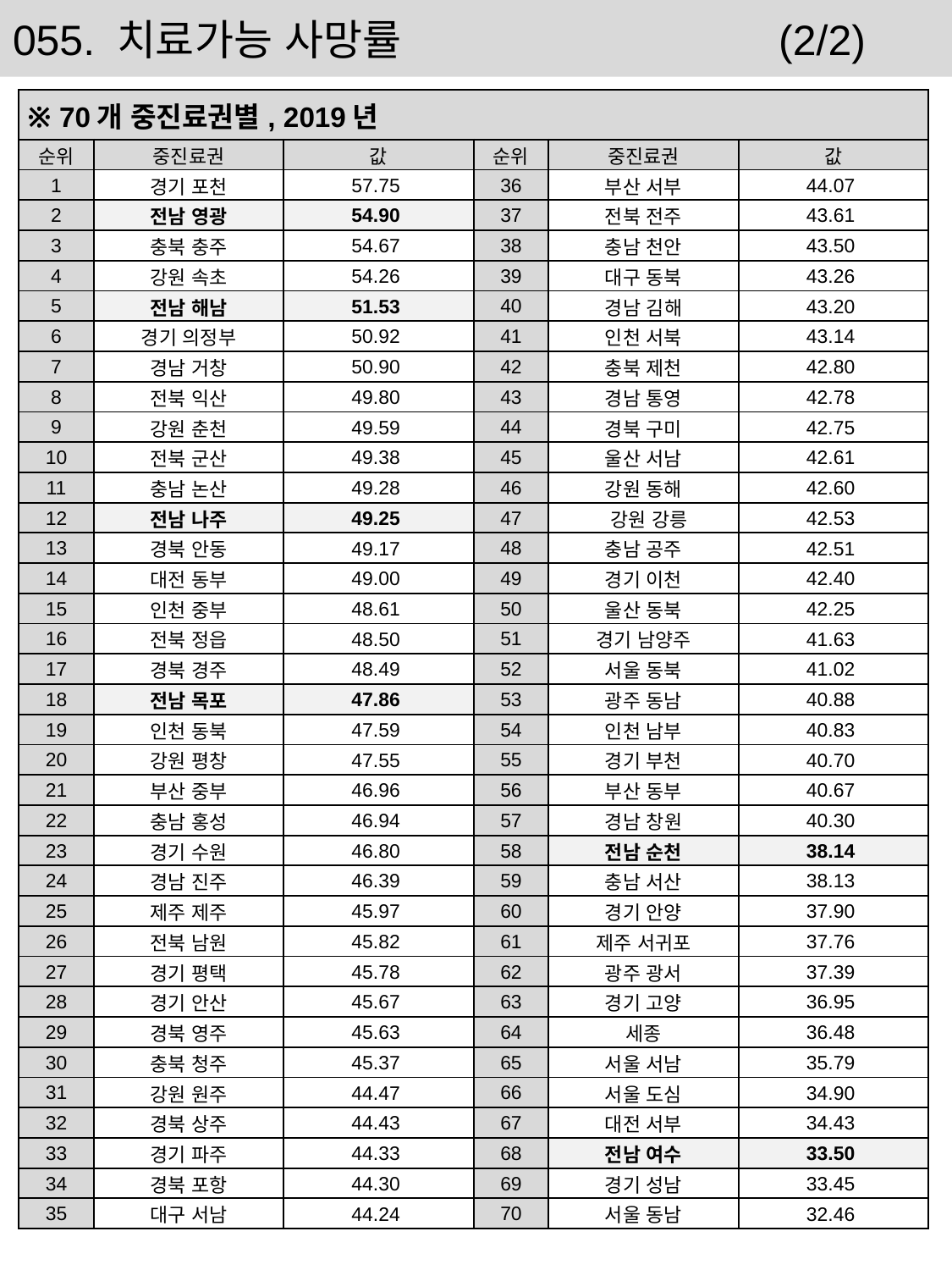

055. 치료가능 사망률                               (2/2)
| ※ 70개 중진료권별, 2019년 |  |  |  |  |  |
| --- | --- | --- | --- | --- | --- |
| 순위 | 중진료권 | 값 | 순위 | 중진료권 | 값 |
| 1 | 경기 포천 | 57.75 | 36 | 부산 서부 | 44.07 |
| 2 | 전남 영광 | 54.90 | 37 | 전북 전주 | 43.61 |
| 3 | 충북 충주 | 54.67 | 38 | 충남 천안 | 43.50 |
| 4 | 강원 속초 | 54.26 | 39 | 대구 동북 | 43.26 |
| 5 | 전남 해남 | 51.53 | 40 | 경남 김해 | 43.20 |
| 6 | 경기 의정부 | 50.92 | 41 | 인천 서북 | 43.14 |
| 7 | 경남 거창 | 50.90 | 42 | 충북 제천 | 42.80 |
| 8 | 전북 익산 | 49.80 | 43 | 경남 통영 | 42.78 |
| 9 | 강원 춘천 | 49.59 | 44 | 경북 구미 | 42.75 |
| 10 | 전북 군산 | 49.38 | 45 | 울산 서남 | 42.61 |
| 11 | 충남 논산 | 49.28 | 46 | 강원 동해 | 42.60 |
| 12 | 전남 나주 | 49.25 | 47 | 강원 강릉 | 42.53 |
| 13 | 경북 안동 | 49.17 | 48 | 충남 공주 | 42.51 |
| 14 | 대전 동부 | 49.00 | 49 | 경기 이천 | 42.40 |
| 15 | 인천 중부 | 48.61 | 50 | 울산 동북 | 42.25 |
| 16 | 전북 정읍 | 48.50 | 51 | 경기 남양주 | 41.63 |
| 17 | 경북 경주 | 48.49 | 52 | 서울 동북 | 41.02 |
| 18 | 전남 목포 | 47.86 | 53 | 광주 동남 | 40.88 |
| 19 | 인천 동북 | 47.59 | 54 | 인천 남부 | 40.83 |
| 20 | 강원 평창 | 47.55 | 55 | 경기 부천 | 40.70 |
| 21 | 부산 중부 | 46.96 | 56 | 부산 동부 | 40.67 |
| 22 | 충남 홍성 | 46.94 | 57 | 경남 창원 | 40.30 |
| 23 | 경기 수원 | 46.80 | 58 | 전남 순천 | 38.14 |
| 24 | 경남 진주 | 46.39 | 59 | 충남 서산 | 38.13 |
| 25 | 제주 제주 | 45.97 | 60 | 경기 안양 | 37.90 |
| 26 | 전북 남원 | 45.82 | 61 | 제주 서귀포 | 37.76 |
| 27 | 경기 평택 | 45.78 | 62 | 광주 광서 | 37.39 |
| 28 | 경기 안산 | 45.67 | 63 | 경기 고양 | 36.95 |
| 29 | 경북 영주 | 45.63 | 64 | 세종 | 36.48 |
| 30 | 충북 청주 | 45.37 | 65 | 서울 서남 | 35.79 |
| 31 | 강원 원주 | 44.47 | 66 | 서울 도심 | 34.90 |
| 32 | 경북 상주 | 44.43 | 67 | 대전 서부 | 34.43 |
| 33 | 경기 파주 | 44.33 | 68 | 전남 여수 | 33.50 |
| 34 | 경북 포항 | 44.30 | 69 | 경기 성남 | 33.45 |
| 35 | 대구 서남 | 44.24 | 70 | 서울 동남 | 32.46 |
125